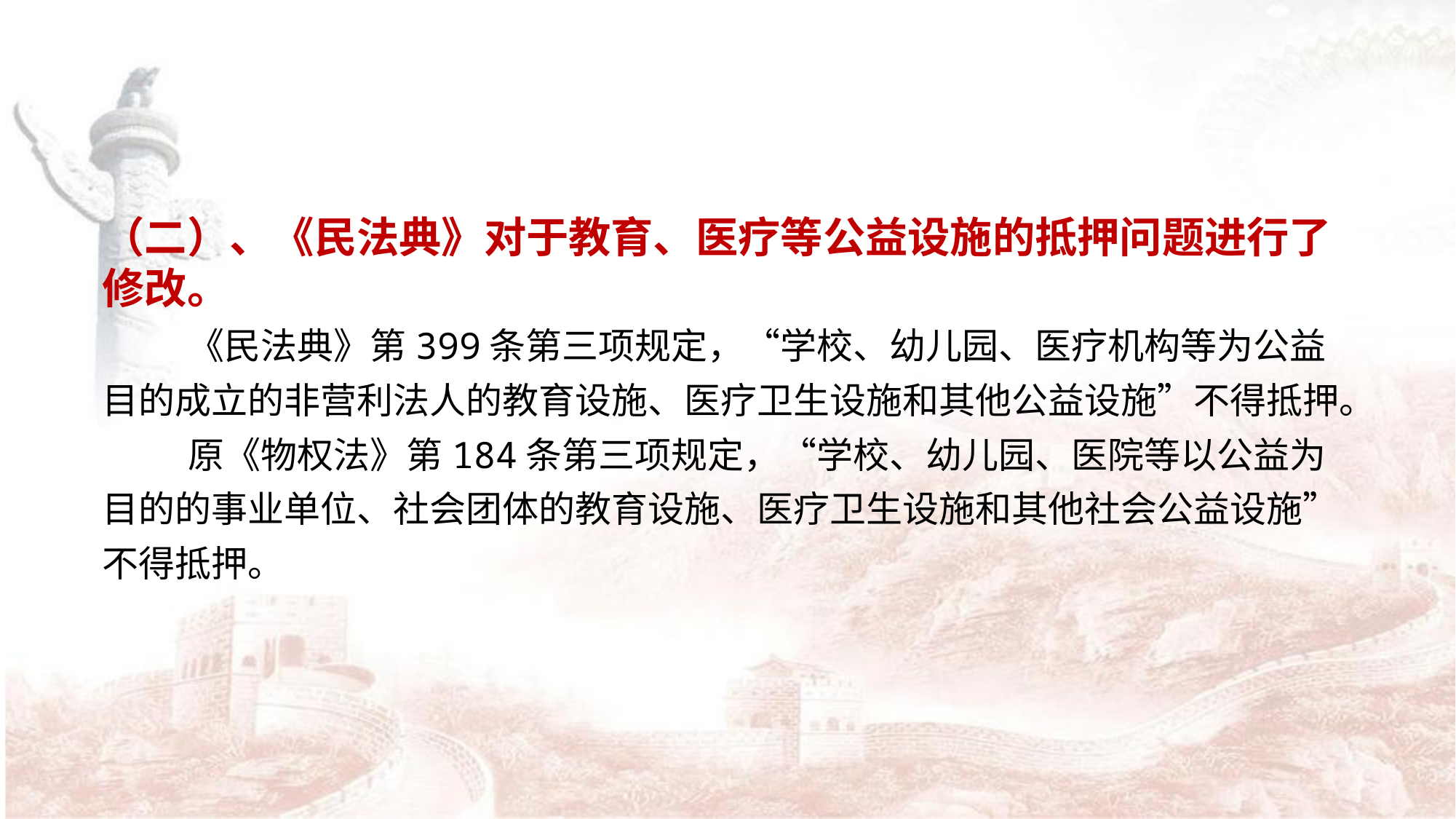

（二）、《民法典》对于教育、医疗等公益设施的抵押问题进行了修改。
《民法典》第399条第三项规定，“学校、幼儿园、医疗机构等为公益目的成立的非营利法人的教育设施、医疗卫生设施和其他公益设施”不得抵押。
原《物权法》第184条第三项规定，“学校、幼儿园、医院等以公益为目的的事业单位、社会团体的教育设施、医疗卫生设施和其他社会公益设施”不得抵押。